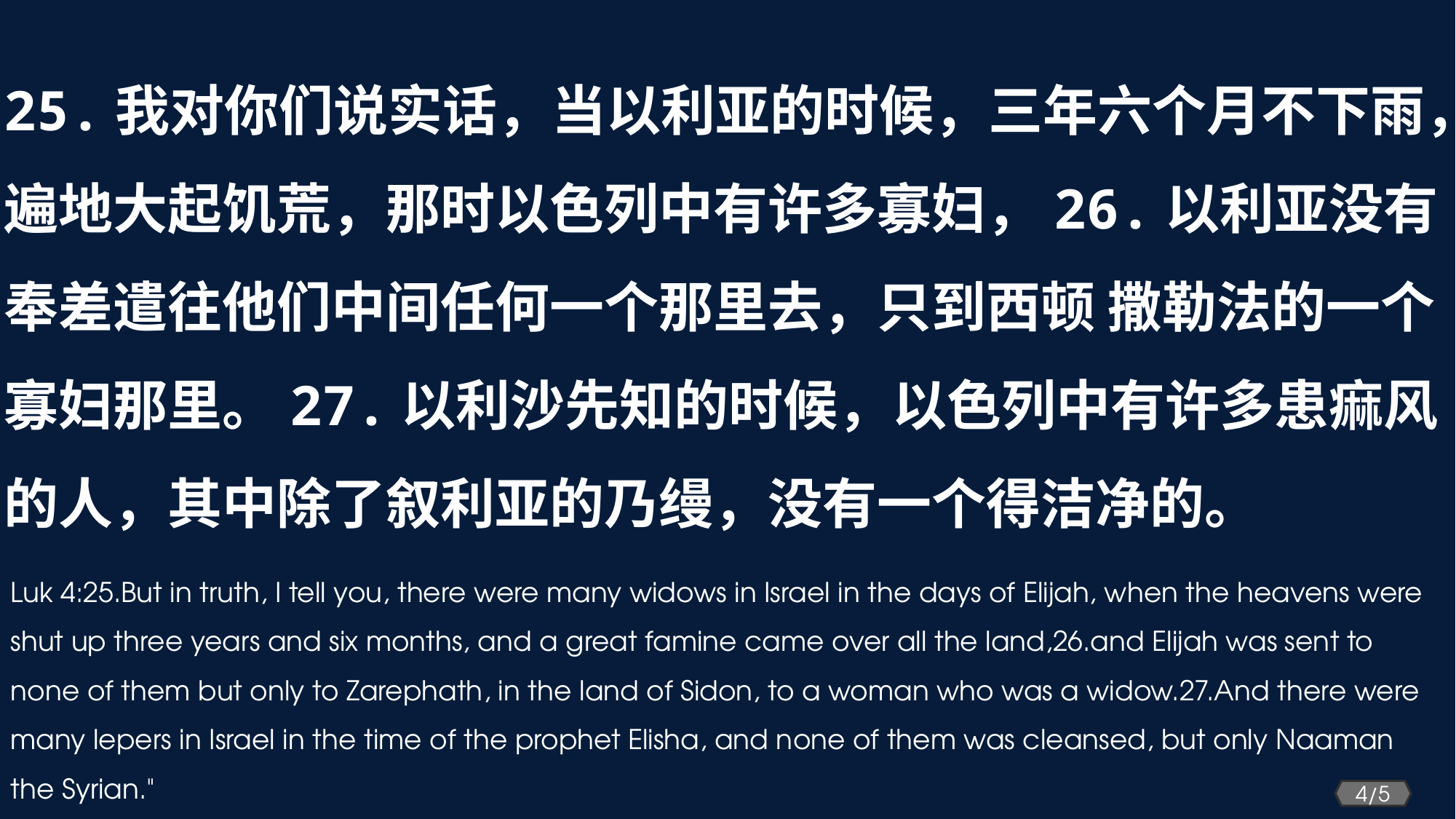

25.我对你们说实话，当以利亚的时候，三年六个月不下雨，遍地大起饥荒，那时以色列中有许多寡妇，26.以利亚没有奉差遣往他们中间任何一个那里去，只到西顿 撒勒法的一个寡妇那里。27.以利沙先知的时候，以色列中有许多患痲风的人，其中除了叙利亚的乃缦，没有一个得洁净的。
Luk 4:25.But in truth, I tell you, there were many widows in Israel in the days of Elijah, when the heavens were shut up three years and six months, and a great famine came over all the land,26.and Elijah was sent to none of them but only to Zarephath, in the land of Sidon, to a woman who was a widow.27.And there were many lepers in Israel in the time of the prophet Elisha, and none of them was cleansed, but only Naaman the Syrian."
4/5